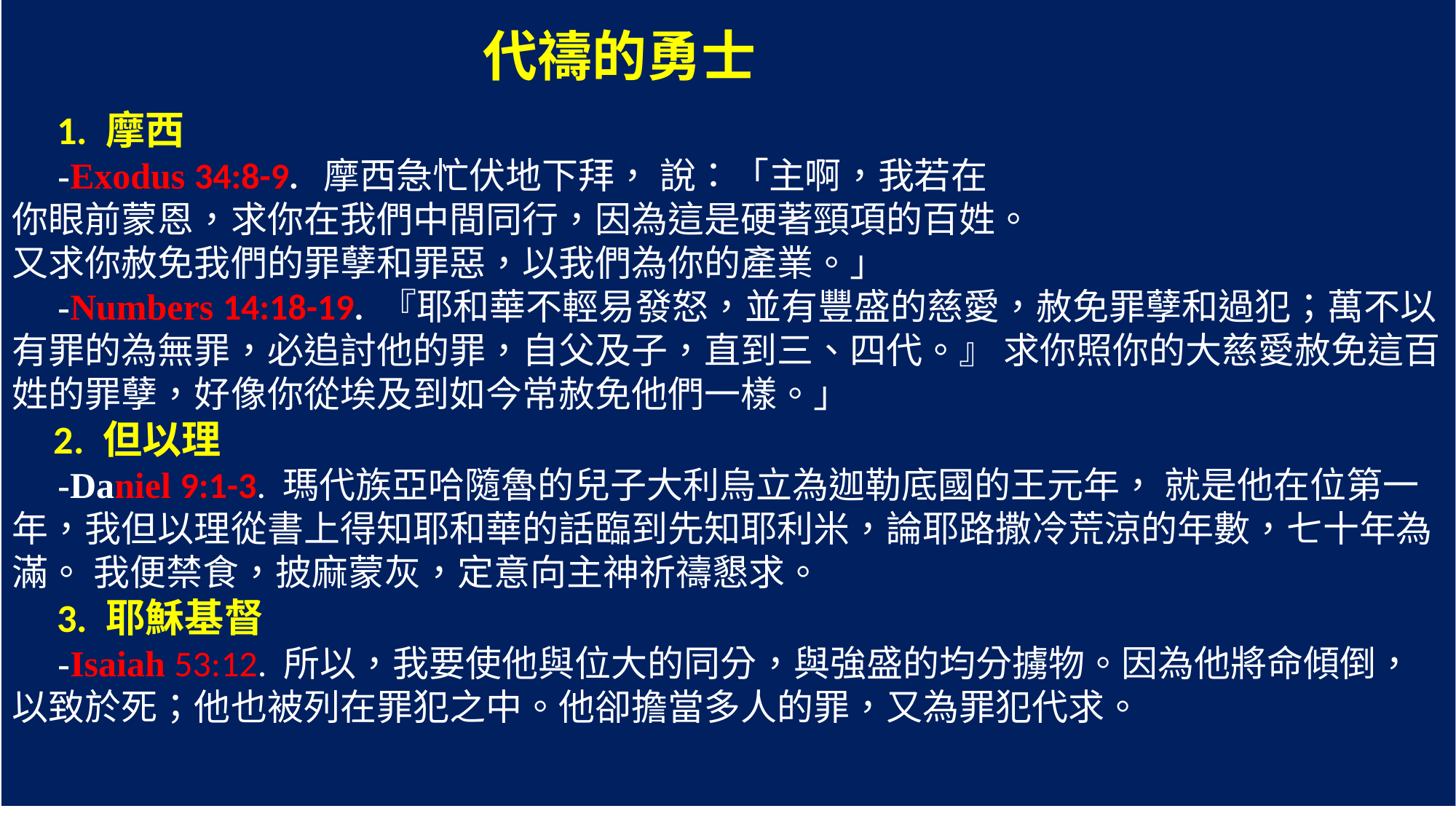

代禱的勇士

     1. 摩西
     -Exodus 34:8-9.  摩西急忙伏地下拜， 說：「主啊，我若在
你眼前蒙恩，求你在我們中間同行，因為這是硬著頸項的百姓。
又求你赦免我們的罪孽和罪惡，以我們為你的產業。」
     -Numbers 14:18-19. 『耶和華不輕易發怒，並有豐盛的慈愛，赦免罪孽和過犯；萬不以有罪的為無罪，必追討他的罪，自父及子，直到三、四代。』 求你照你的大慈愛赦免這百姓的罪孽，好像你從埃及到如今常赦免他們一樣。」
            2. 但以理
     -Daniel 9:1-3. 瑪代族亞哈隨魯的兒子大利烏立為迦勒底國的王元年， 就是他在位第一年，我但以理從書上得知耶和華的話臨到先知耶利米，論耶路撒冷荒涼的年數，七十年為滿。 我便禁食，披麻蒙灰，定意向主神祈禱懇求。
     3. 耶穌基督
     -Isaiah 53:12. 所以，我要使他與位大的同分，與強盛的均分擄物。因為他將命傾倒，以致於死；他也被列在罪犯之中。他卻擔當多人的罪，又為罪犯代求。